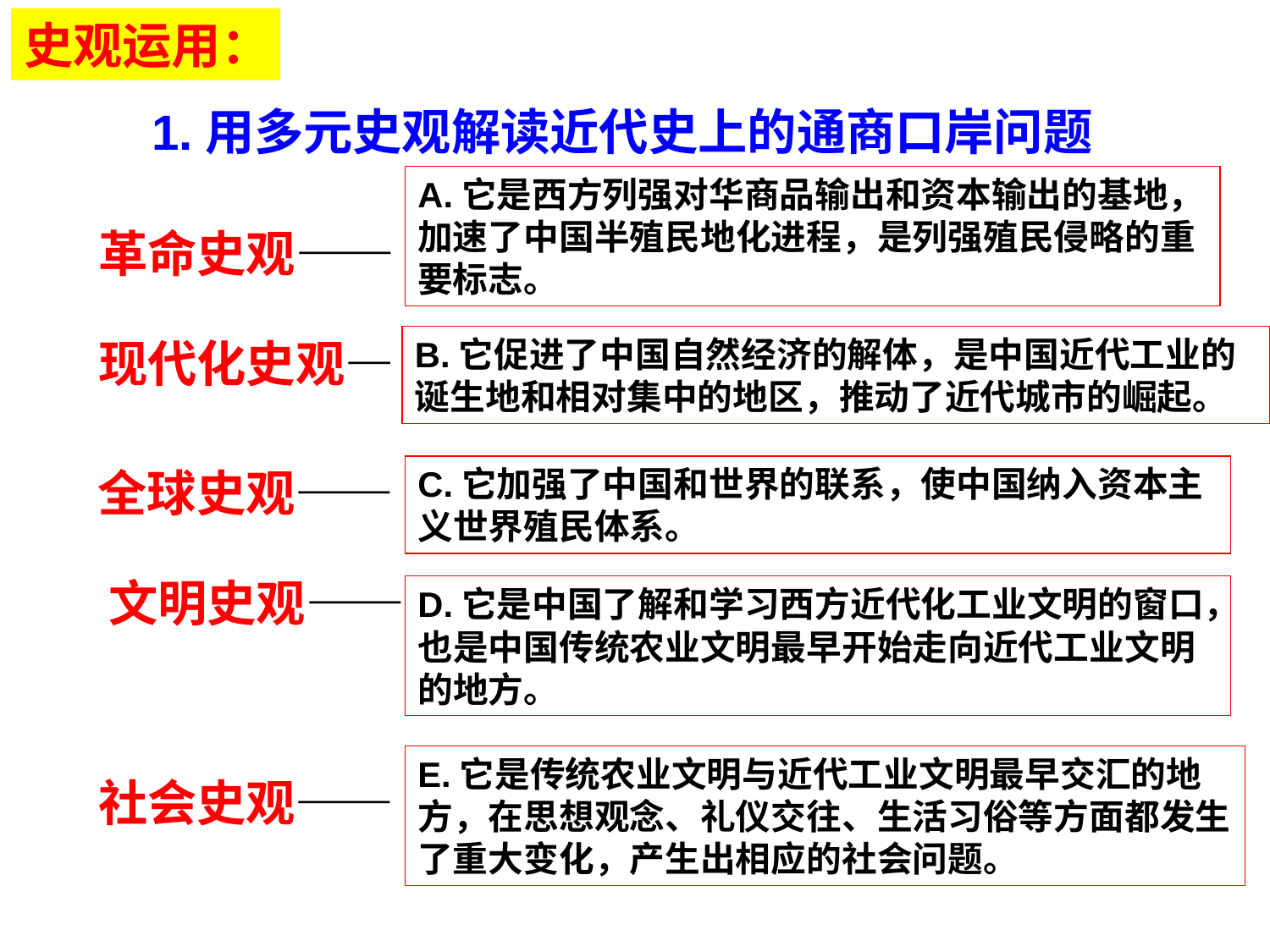

史观运用：
 1.用多元史观解读近代史上的通商口岸问题
A.它是西方列强对华商品输出和资本输出的基地，加速了中国半殖民地化进程，是列强殖民侵略的重要标志。
革命史观——
现代化史观—
B.它促进了中国自然经济的解体，是中国近代工业的诞生地和相对集中的地区，推动了近代城市的崛起。
全球史观——
C.它加强了中国和世界的联系，使中国纳入资本主义世界殖民体系。

文明史观——
D.它是中国了解和学习西方近代化工业文明的窗口，也是中国传统农业文明最早开始走向近代工业文明的地方。
E.它是传统农业文明与近代工业文明最早交汇的地方，在思想观念、礼仪交往、生活习俗等方面都发生了重大变化，产生出相应的社会问题。
社会史观——